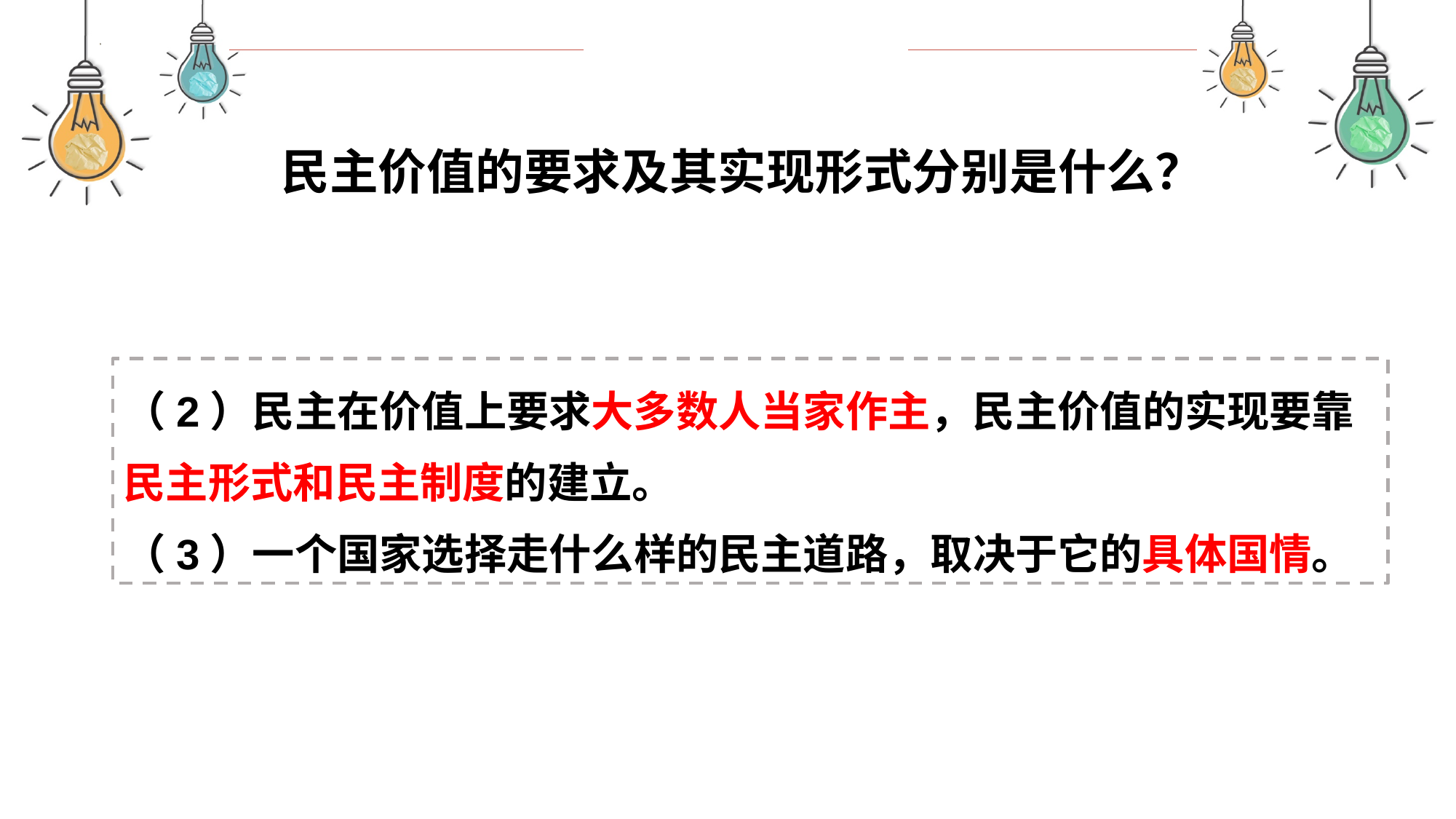

民主价值的要求及其实现形式分别是什么？
（2）民主在价值上要求大多数人当家作主，民主价值的实现要靠民主形式和民主制度的建立。
（3）一个国家选择走什么样的民主道路，取决于它的具体国情。